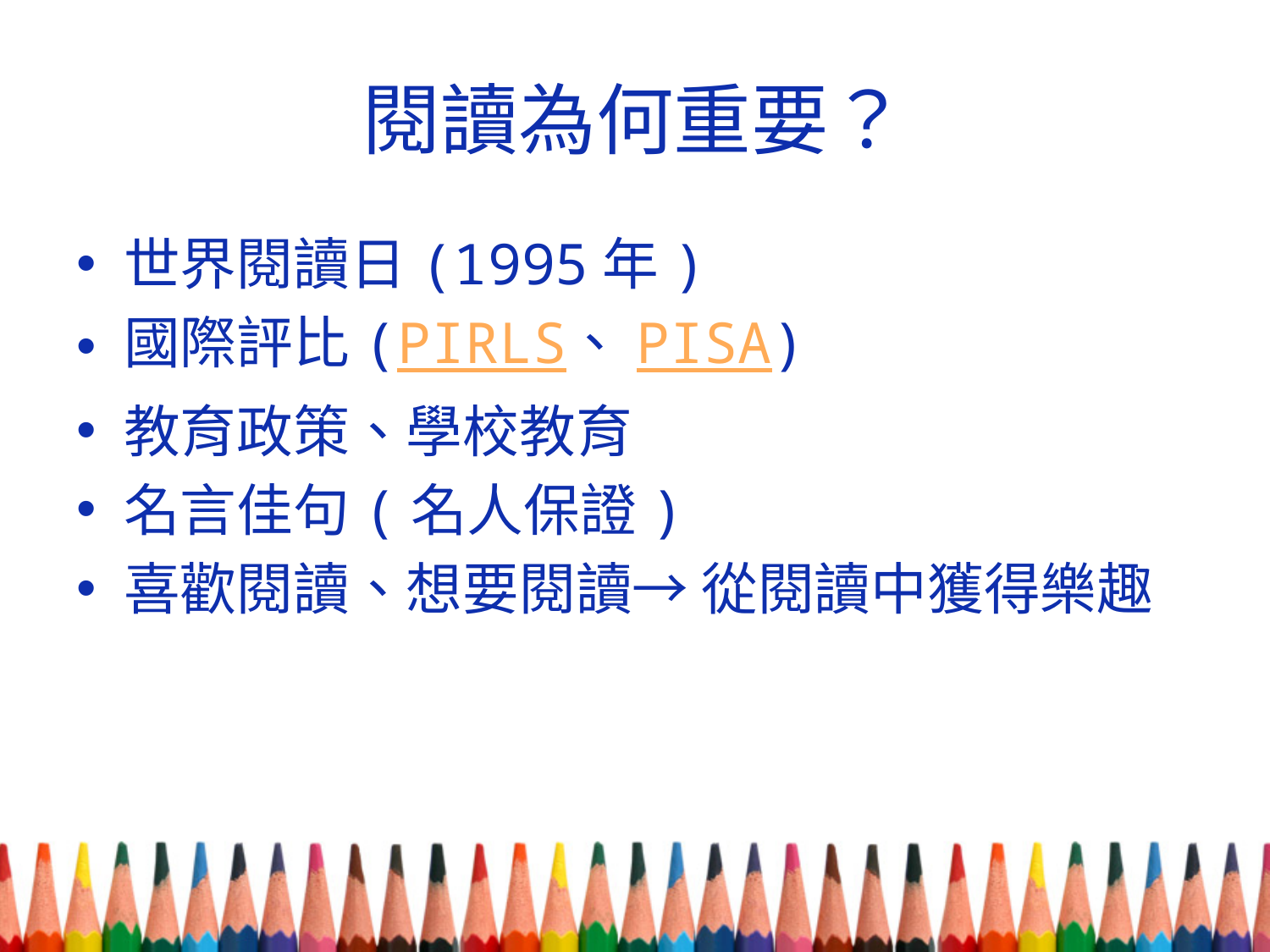

# 閱讀為何重要？
世界閱讀日(1995年)
國際評比(PIRLS、PISA)
教育政策、學校教育
名言佳句(名人保證)
喜歡閱讀、想要閱讀→ 從閱讀中獲得樂趣